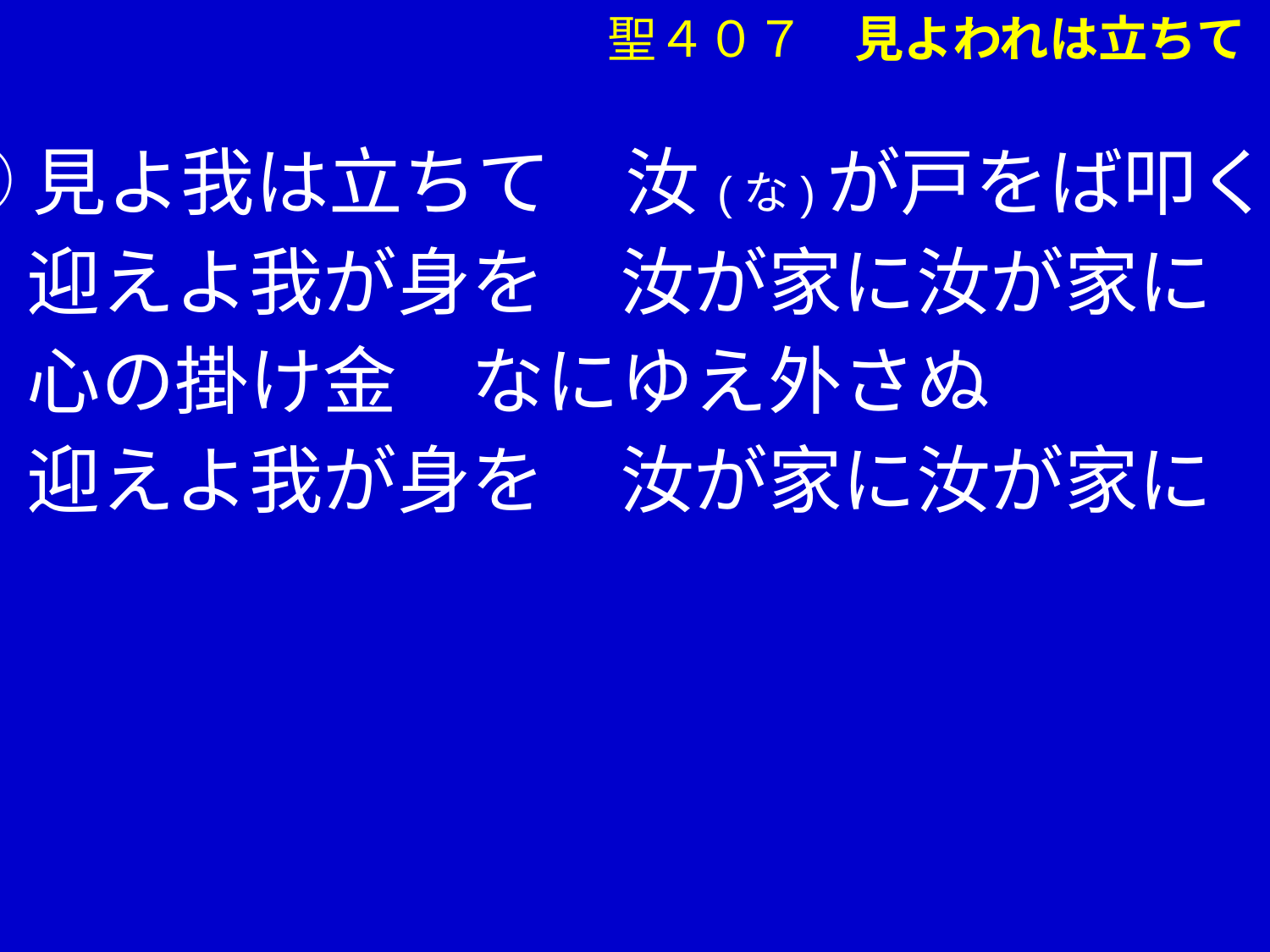

聖４０７　見よわれは立ちて
①見よ我は立ちて　汝(な)が戸をば叩く
　 迎えよ我が身を　汝が家に汝が家に
　 心の掛け金　なにゆえ外さぬ
　 迎えよ我が身を　汝が家に汝が家に